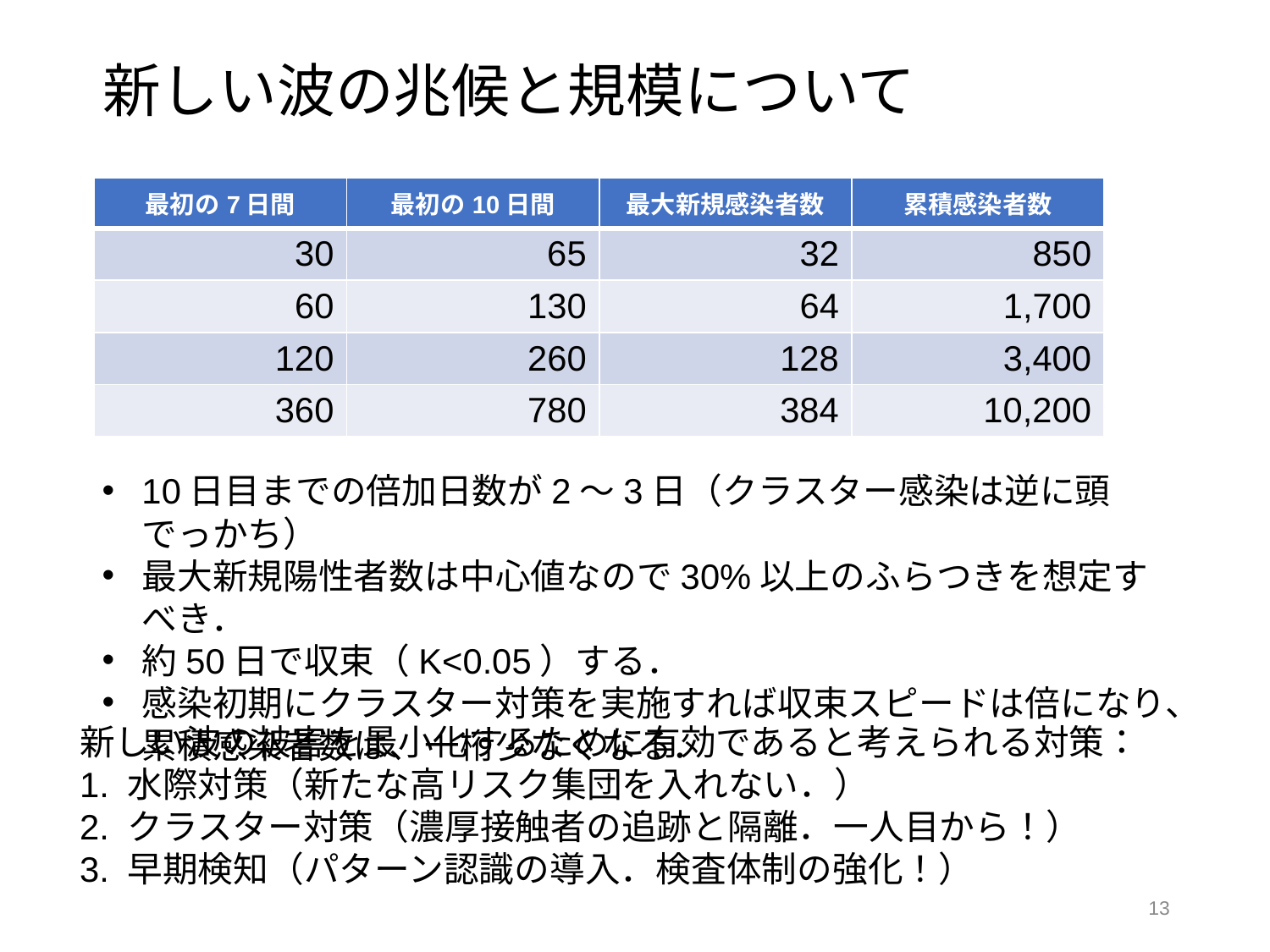

# 新しい波の兆候と規模について
| 最初の7日間 | 最初の10日間 | 最大新規感染者数 | 累積感染者数 |
| --- | --- | --- | --- |
| 30 | 65 | 32 | 850 |
| 60 | 130 | 64 | 1,700 |
| 120 | 260 | 128 | 3,400 |
| 360 | 780 | 384 | 10,200 |
10日目までの倍加日数が2〜3日（クラスター感染は逆に頭でっかち）
最大新規陽性者数は中心値なので30%以上のふらつきを想定すべき．
約50日で収束（K<0.05）する．
感染初期にクラスター対策を実施すれば収束スピードは倍になり、累積感染者数は、一桁少なくなる．
新しい波の被害を最小化するために有効であると考えられる対策：
水際対策（新たな高リスク集団を入れない．）
クラスター対策（濃厚接触者の追跡と隔離．一人目から！）
早期検知（パターン認識の導入．検査体制の強化！）
13